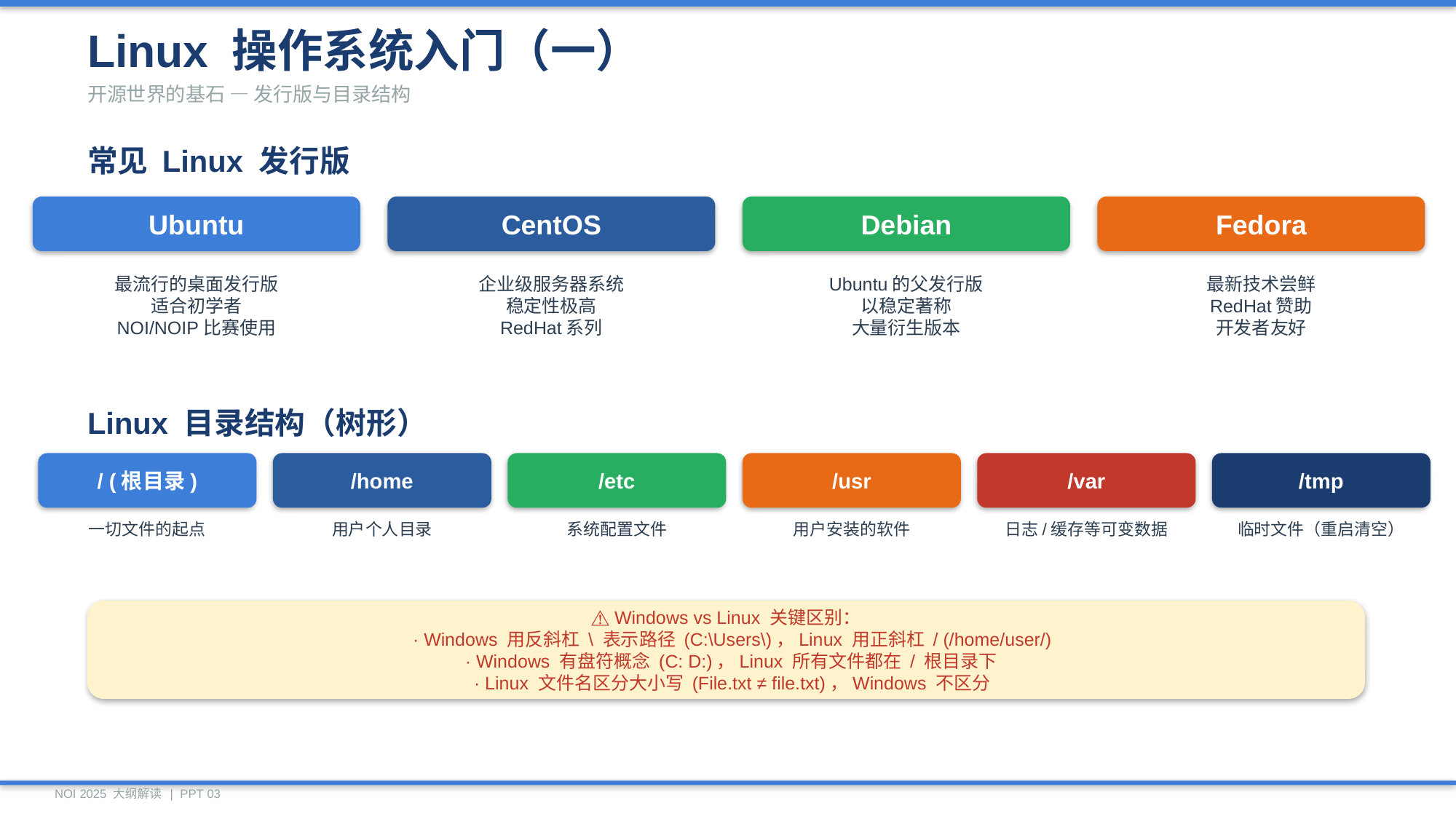

Linux 操作系统入门（一）
开源世界的基石 — 发行版与目录结构
常见 Linux 发行版
Ubuntu
CentOS
Debian
Fedora
最流行的桌面发行版
适合初学者
NOI/NOIP比赛使用
企业级服务器系统
稳定性极高
RedHat系列
Ubuntu的父发行版
以稳定著称
大量衍生版本
最新技术尝鲜
RedHat赞助
开发者友好
Linux 目录结构（树形）
/ (根目录)
/home
/etc
/usr
/var
/tmp
一切文件的起点
用户个人目录
系统配置文件
用户安装的软件
日志/缓存等可变数据
临时文件（重启清空）
⚠ Windows vs Linux 关键区别：
  · Windows 用反斜杠 \ 表示路径 (C:\Users\)，Linux 用正斜杠 / (/home/user/)
  · Windows 有盘符概念 (C: D:)，Linux 所有文件都在 / 根目录下
  · Linux 文件名区分大小写 (File.txt ≠ file.txt)，Windows 不区分

NOI 2025 大纲解读  |  PPT 03